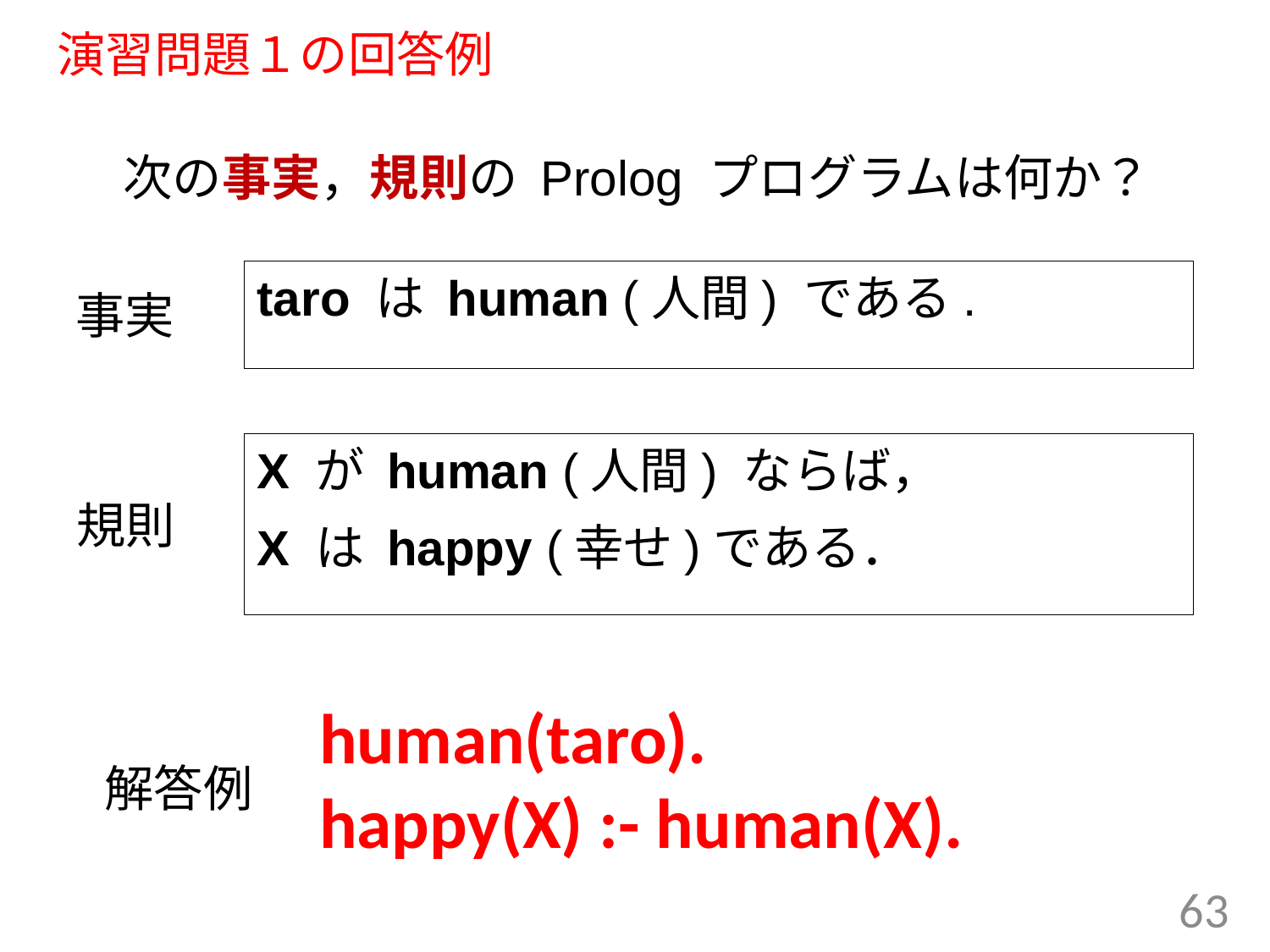

# 演習問題１の回答例
次の事実，規則の Prolog プログラムは何か？
taro は human (人間) である.
事実
X が human (人間) ならば，
X は happy (幸せ)である．
規則
human(taro).
happy(X) :- human(X).
解答例
63